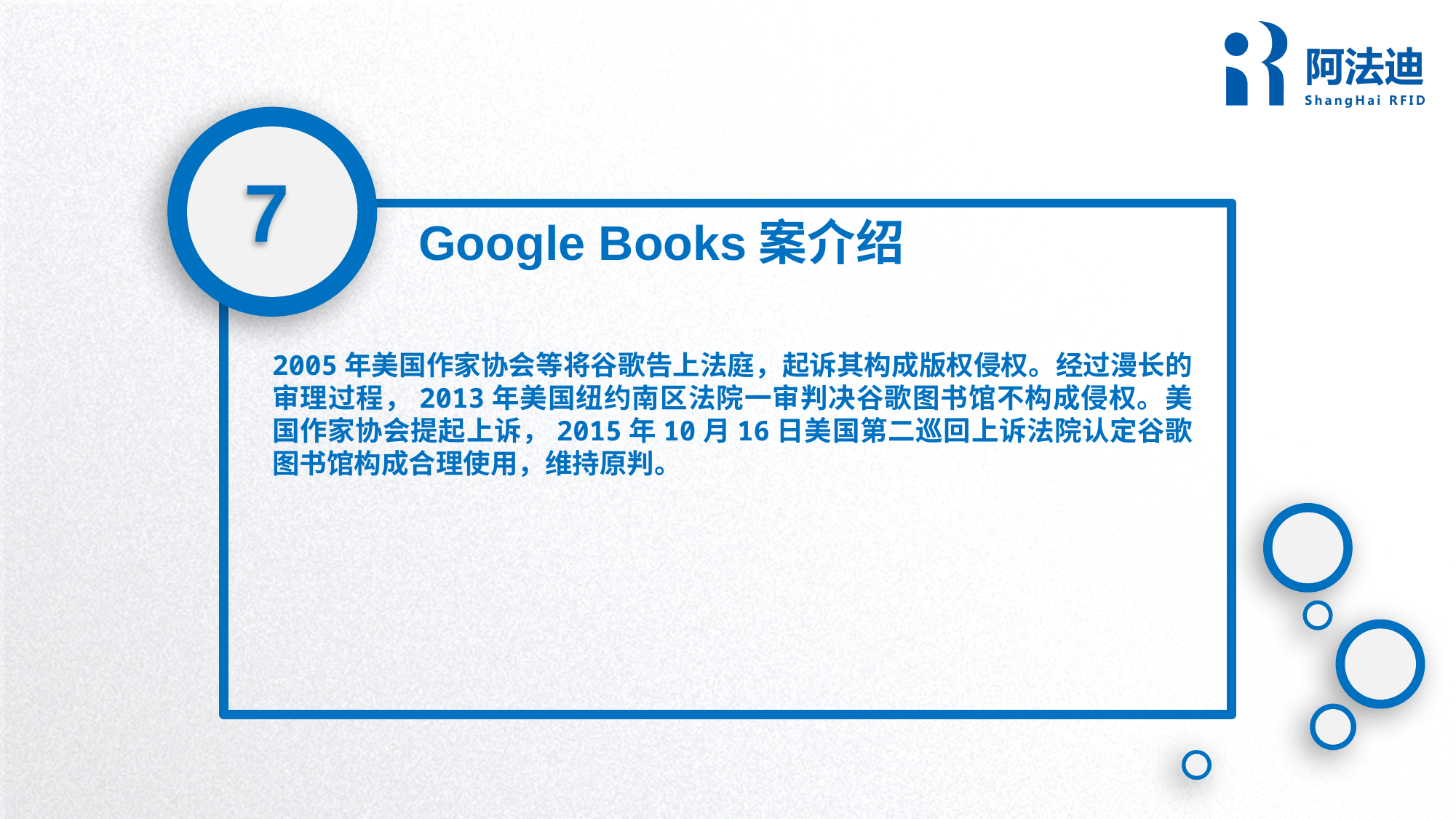

7

Google Books案介绍
2005年美国作家协会等将谷歌告上法庭，起诉其构成版权侵权。经过漫长的审理过程，2013年美国纽约南区法院一审判决谷歌图书馆不构成侵权。美国作家协会提起上诉，2015年10月16日美国第二巡回上诉法院认定谷歌图书馆构成合理使用，维持原判。

延时符